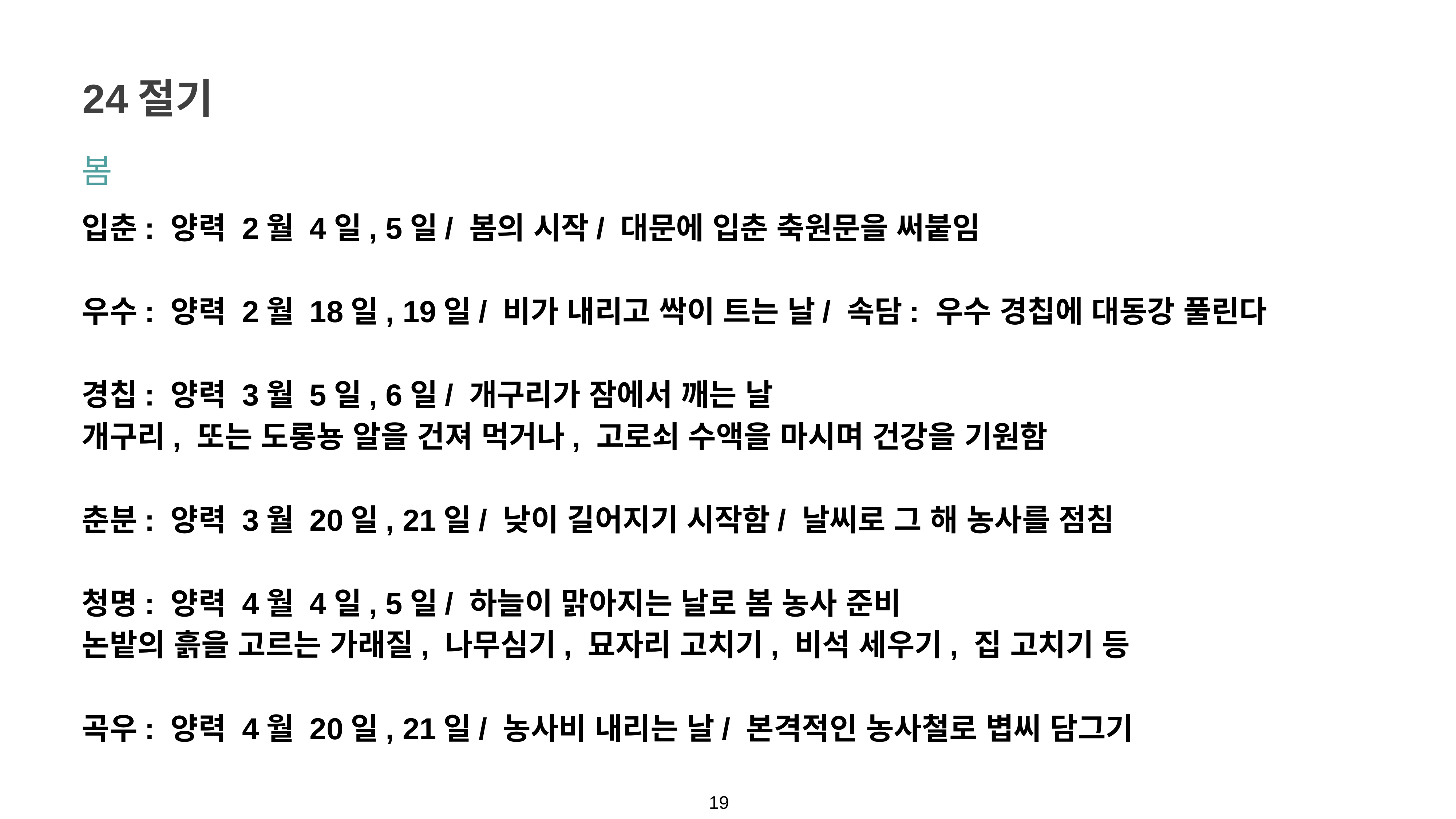

24절기
봄
입춘: 양력 2월 4일, 5일/ 봄의 시작/ 대문에 입춘 축원문을 써붙임

우수: 양력 2월 18일, 19일/ 비가 내리고 싹이 트는 날/ 속담: 우수 경칩에 대동강 풀린다

경칩: 양력 3월 5일, 6일/ 개구리가 잠에서 깨는 날
개구리, 또는 도롱뇽 알을 건져 먹거나, 고로쇠 수액을 마시며 건강을 기원함

춘분: 양력 3월 20일, 21일/ 낮이 길어지기 시작함/ 날씨로 그 해 농사를 점침

청명: 양력 4월 4일, 5일/ 하늘이 맑아지는 날로 봄 농사 준비
논밭의 흙을 고르는 가래질, 나무심기, 묘자리 고치기, 비석 세우기, 집 고치기 등

곡우: 양력 4월 20일, 21일/ 농사비 내리는 날/ 본격적인 농사철로 볍씨 담그기
19